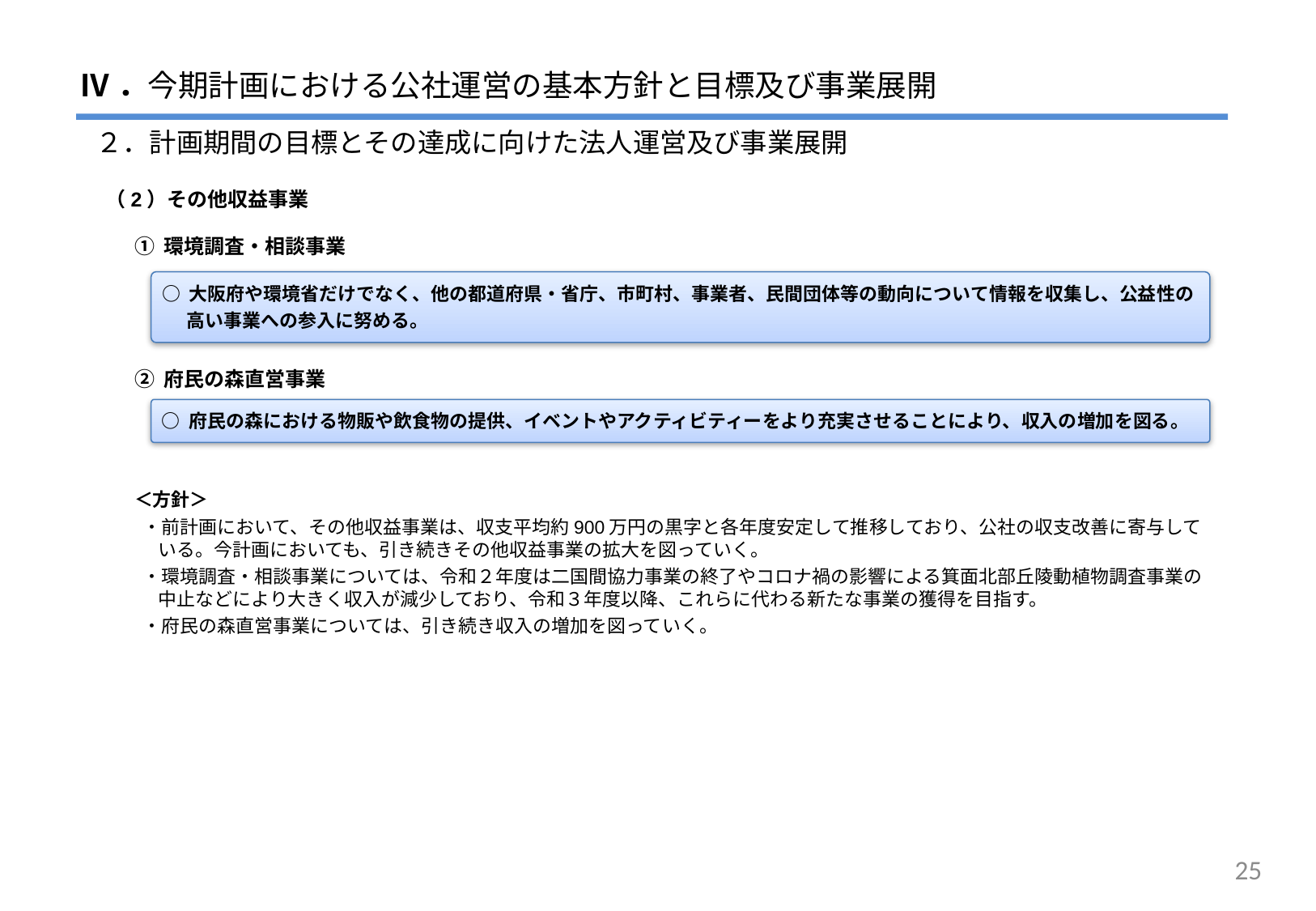

Ⅳ．今期計画における公社運営の基本方針と目標及び事業展開

２．計画期間の目標とその達成に向けた法人運営及び事業展開
（2）その他収益事業
① 環境調査・相談事業
○ 大阪府や環境省だけでなく、他の都道府県・省庁、市町村、事業者、民間団体等の動向について情報を収集し、公益性の高い事業への参入に努める。
② 府民の森直営事業
○ 府民の森における物販や飲食物の提供、イベントやアクティビティーをより充実させることにより、収入の増加を図る。
＜方針＞
 ・前計画において、その他収益事業は、収支平均約900万円の黒字と各年度安定して推移しており、公社の収支改善に寄与している。今計画においても、引き続きその他収益事業の拡大を図っていく。
 ・環境調査・相談事業については、令和２年度は二国間協力事業の終了やコロナ禍の影響による箕面北部丘陵動植物調査事業の中止などにより大きく収入が減少しており、令和３年度以降、これらに代わる新たな事業の獲得を目指す。
 ・府民の森直営事業については、引き続き収入の増加を図っていく。
25